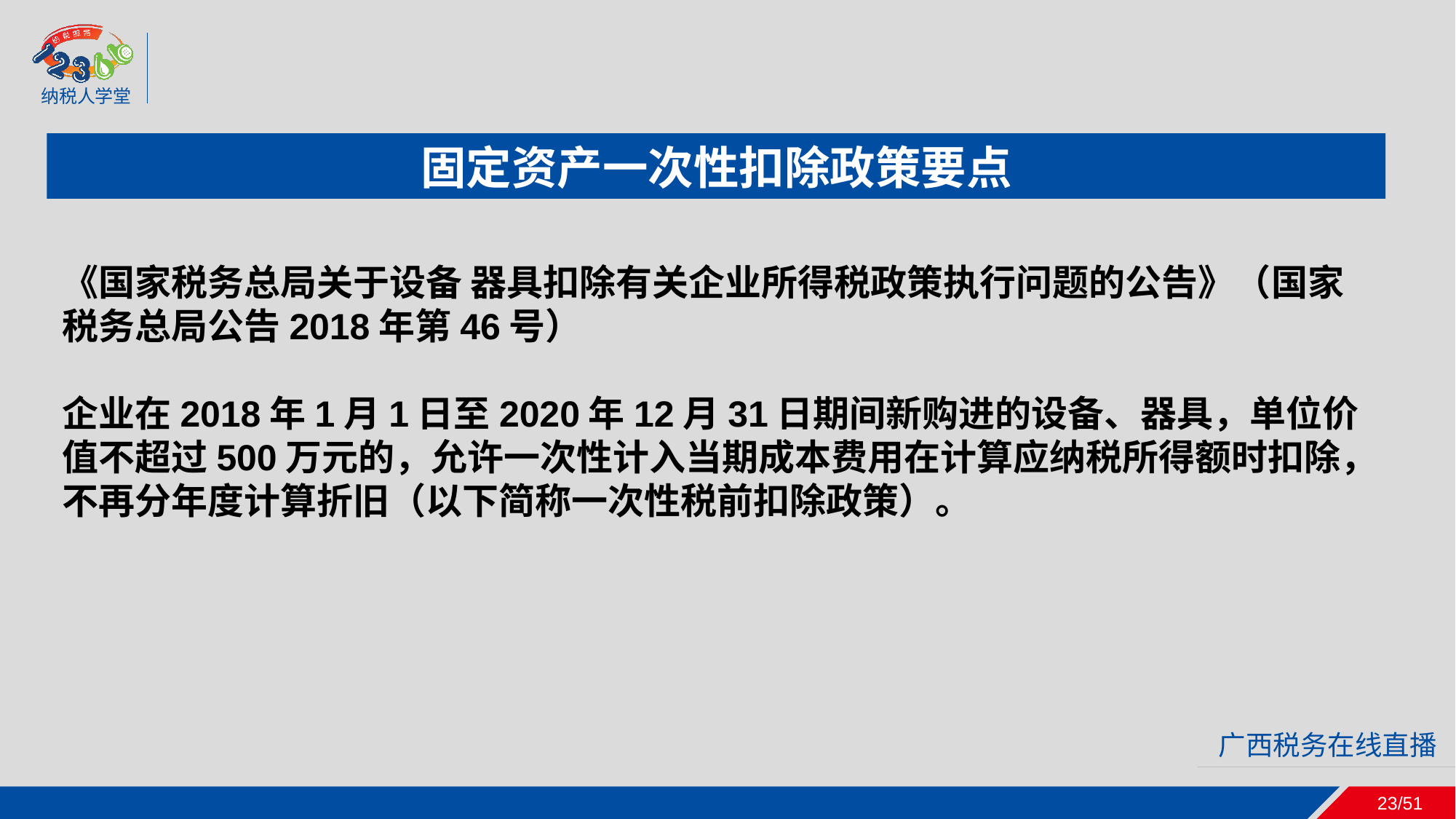

固定资产一次性扣除政策要点
《国家税务总局关于设备 器具扣除有关企业所得税政策执行问题的公告》（国家税务总局公告2018年第46号）

企业在2018年1月1日至2020年12月31日期间新购进的设备、器具，单位价值不超过500万元的，允许一次性计入当期成本费用在计算应纳税所得额时扣除，不再分年度计算折旧（以下简称一次性税前扣除政策）。